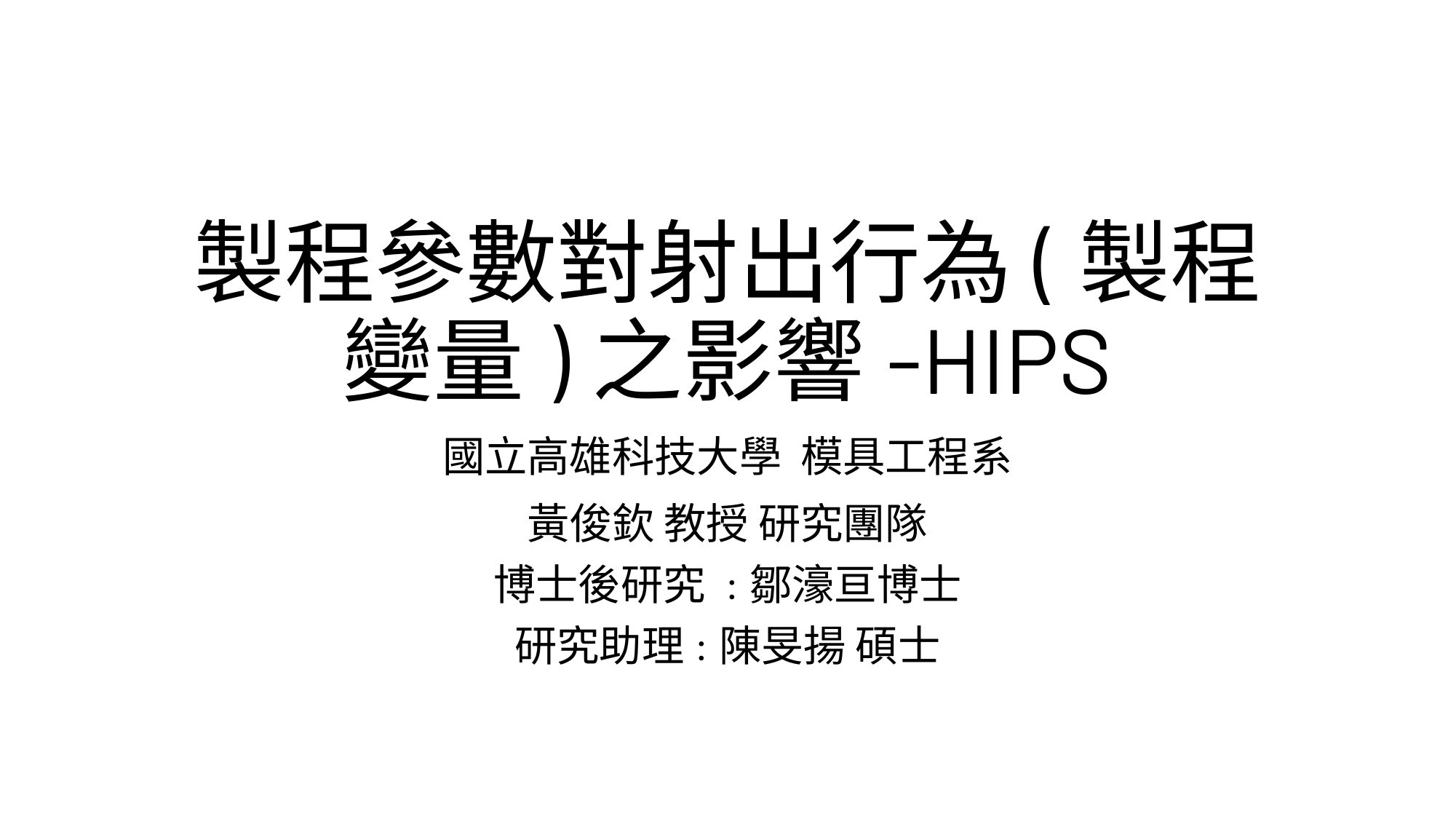

# 製程參數對射出行為(製程變量)之影響-HIPS
國立高雄科技大學  模具工程系
黃俊欽 教授 研究團隊
博士後研究 :鄒濠亘博士
研究助理:陳旻揚 碩士